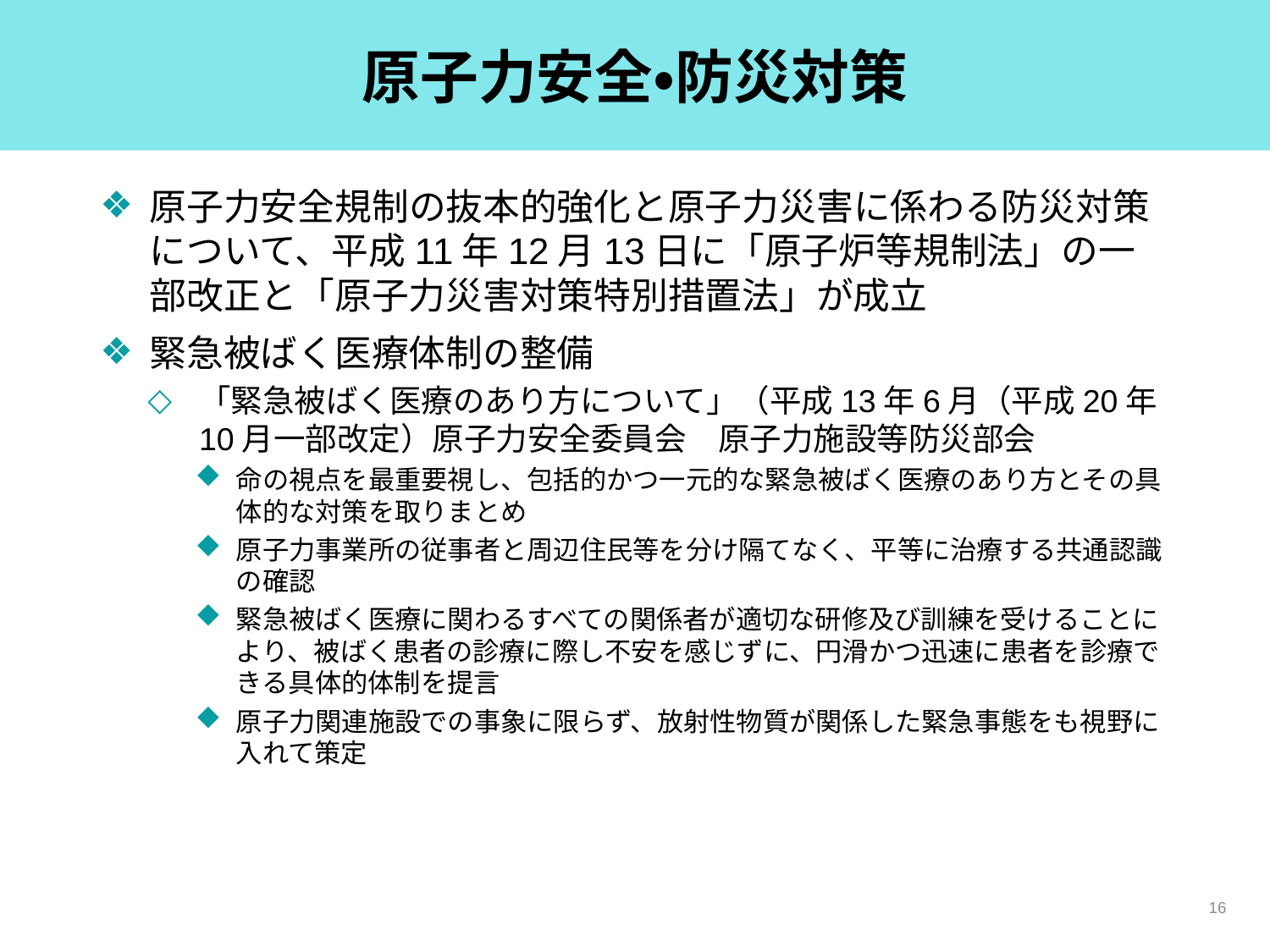

# 原子力安全・防災対策
原子力安全規制の抜本的強化と原子力災害に係わる防災対策について、平成11年12月13日に「原子炉等規制法」の一部改正と「原子力災害対策特別措置法」が成立
緊急被ばく医療体制の整備
「緊急被ばく医療のあり方について」（平成13年6月（平成20年10月一部改定）原子力安全委員会　原子力施設等防災部会
命の視点を最重要視し、包括的かつ一元的な緊急被ばく医療のあり方とその具体的な対策を取りまとめ
原子力事業所の従事者と周辺住民等を分け隔てなく、平等に治療する共通認識の確認
緊急被ばく医療に関わるすべての関係者が適切な研修及び訓練を受けることにより、被ばく患者の診療に際し不安を感じずに、円滑かつ迅速に患者を診療できる具体的体制を提言
原子力関連施設での事象に限らず、放射性物質が関係した緊急事態をも視野に入れて策定
16